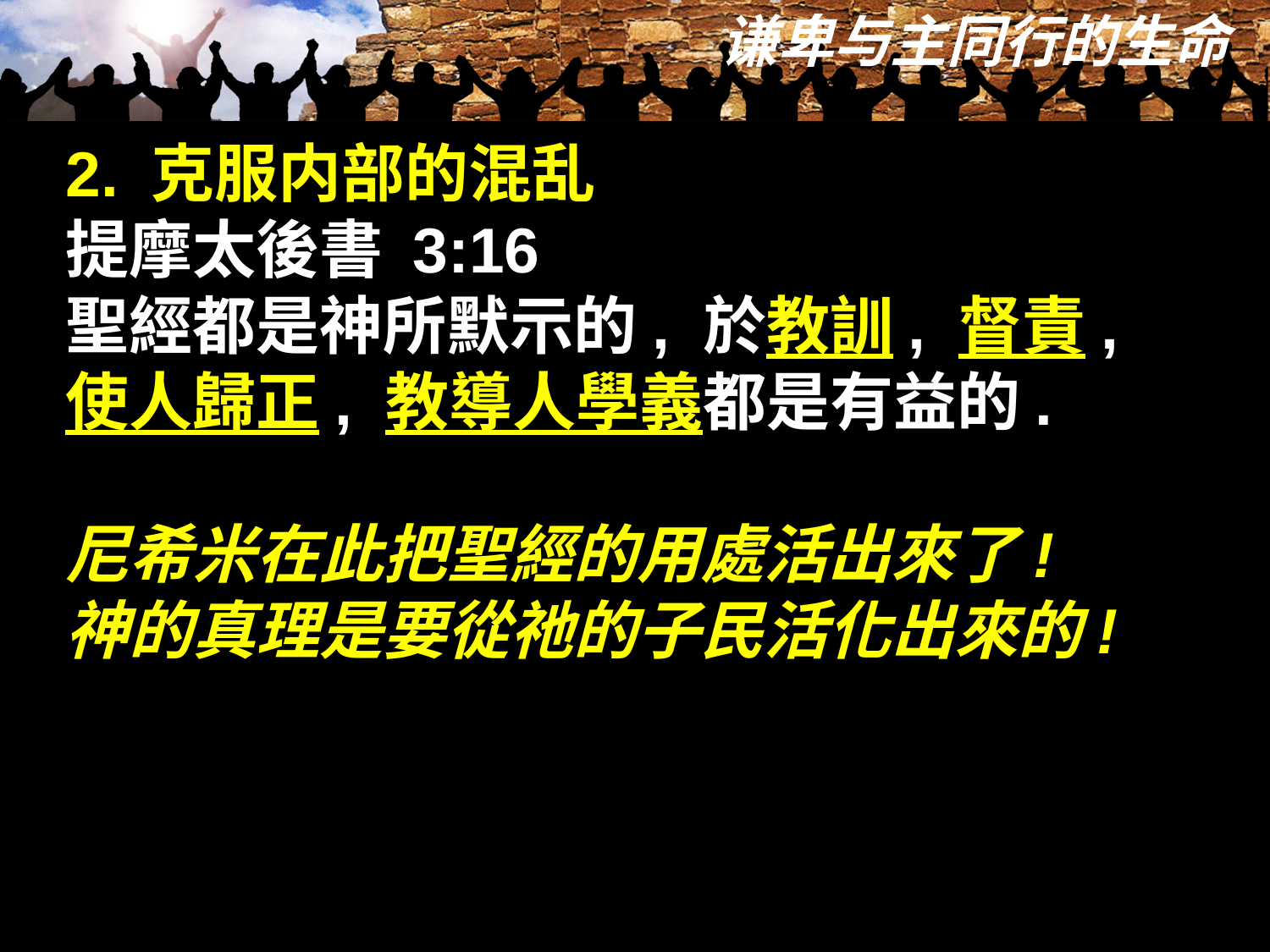

2. 克服内部的混乱
提摩太後書 3:16
聖經都是神所默示的, 於教訓, 督責, 使人歸正, 教導人學義都是有益的.

尼希米在此把聖經的用處活出來了!
神的真理是要從祂的子民活化出來的!